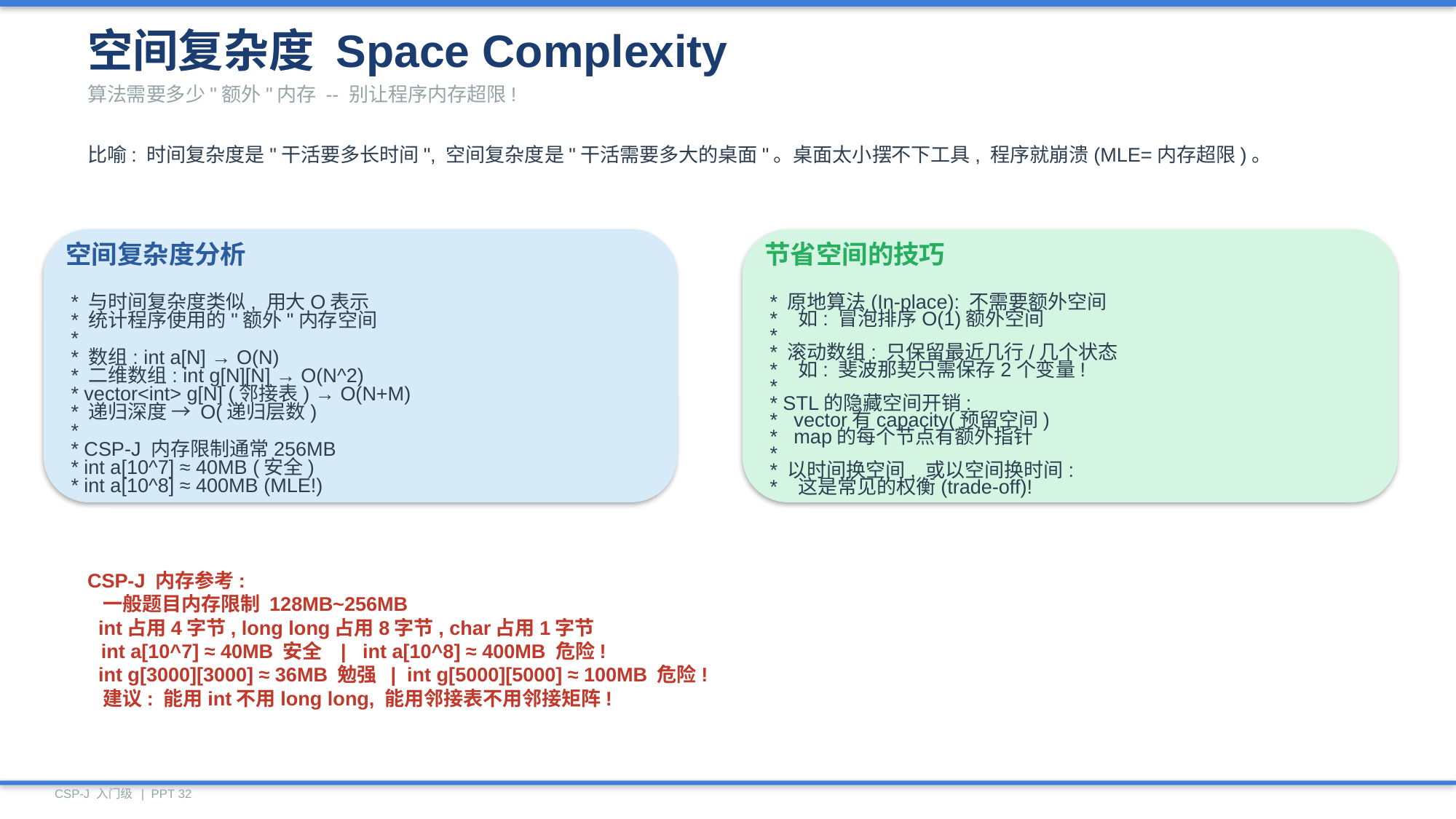

空间复杂度 Space Complexity
算法需要多少"额外"内存 -- 别让程序内存超限!
比喻: 时间复杂度是"干活要多长时间", 空间复杂度是"干活需要多大的桌面"。桌面太小摆不下工具, 程序就崩溃(MLE=内存超限)。

空间复杂度分析
节省空间的技巧
* 与时间复杂度类似, 用大O表示
* 原地算法(In-place): 不需要额外空间
*   如: 冒泡排序O(1)额外空间
* 统计程序使用的"额外"内存空间
*
*
* 滚动数组: 只保留最近几行/几个状态
* 数组: int a[N] → O(N)
*   如: 斐波那契只需保存2个变量!
* 二维数组: int g[N][N] → O(N^2)
*
* vector<int> g[N] (邻接表) → O(N+M)
* STL的隐藏空间开销:
* 递归深度 → O(递归层数)
*   vector有capacity(预留空间)
*
*   map的每个节点有额外指针
* CSP-J 内存限制通常256MB
*
* int a[10^7] ≈ 40MB (安全)
* 以时间换空间, 或以空间换时间:
* int a[10^8] ≈ 400MB (MLE!)
*   这是常见的权衡(trade-off)!
CSP-J 内存参考:
  一般题目内存限制 128MB~256MB
  int占用4字节, long long占用8字节, char占用1字节
  int a[10^7] ≈ 40MB 安全   |   int a[10^8] ≈ 400MB 危险!
  int g[3000][3000] ≈ 36MB 勉强  |  int g[5000][5000] ≈ 100MB 危险!
  建议: 能用int不用long long, 能用邻接表不用邻接矩阵!

CSP-J 入门级  |  PPT 32